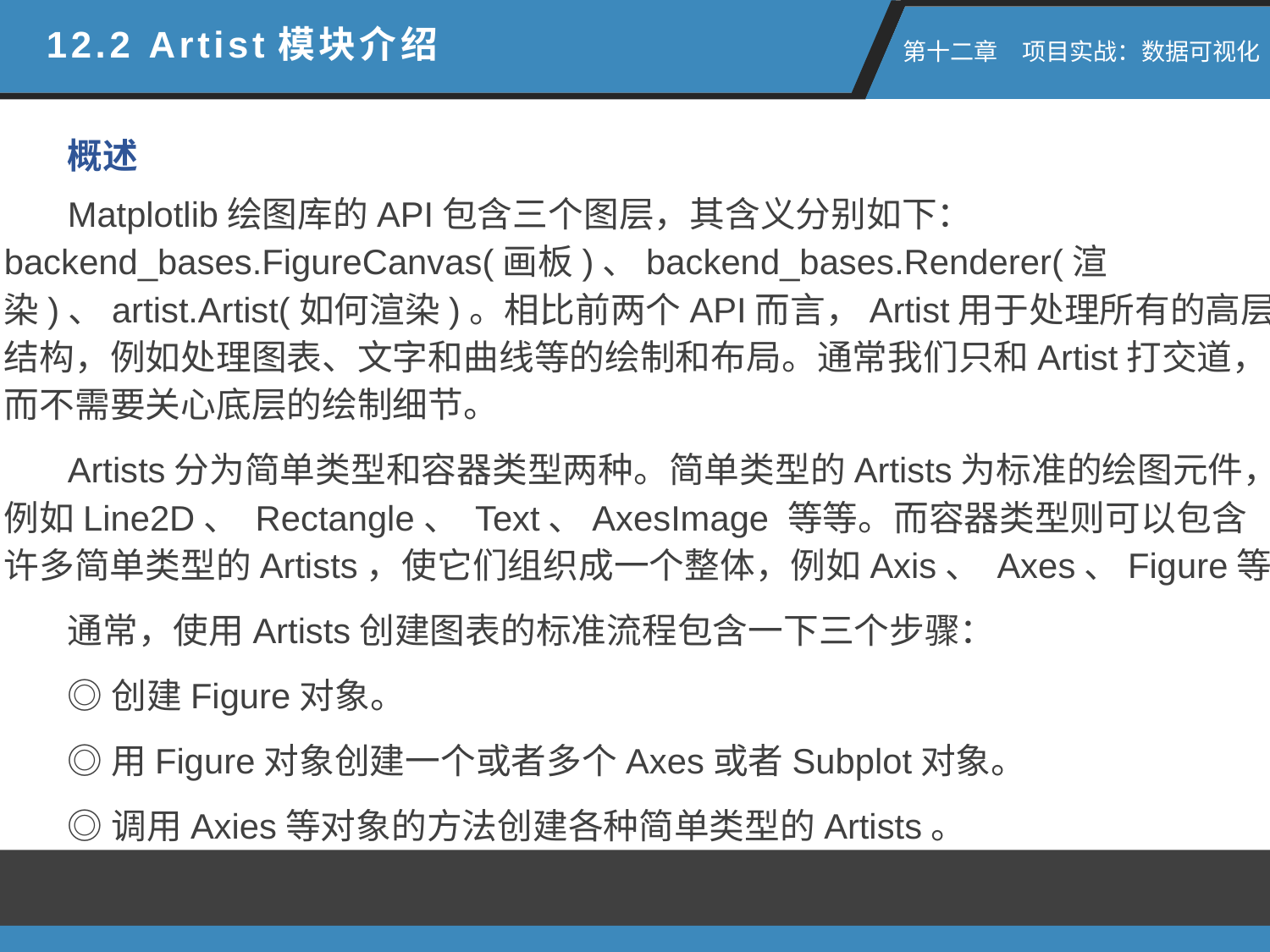

12.2 Artist模块介绍
  第十二章　项目实战：数据可视化
概述
Matplotlib绘图库的API包含三个图层，其含义分别如下：backend_bases.FigureCanvas(画板)、backend_bases.Renderer(渲染)、artist.Artist(如何渲染)。相比前两个API而言，Artist用于处理所有的高层结构，例如处理图表、文字和曲线等的绘制和布局。通常我们只和Artist打交道，而不需要关心底层的绘制细节。
Artists分为简单类型和容器类型两种。简单类型的Artists为标准的绘图元件，例如Line2D、 Rectangle、 Text、AxesImage 等等。而容器类型则可以包含许多简单类型的Artists，使它们组织成一个整体，例如Axis、 Axes、Figure等。
通常，使用Artists创建图表的标准流程包含一下三个步骤：
◎创建Figure对象。
◎用Figure对象创建一个或者多个Axes或者Subplot对象。
◎调用Axies等对象的方法创建各种简单类型的Artists。